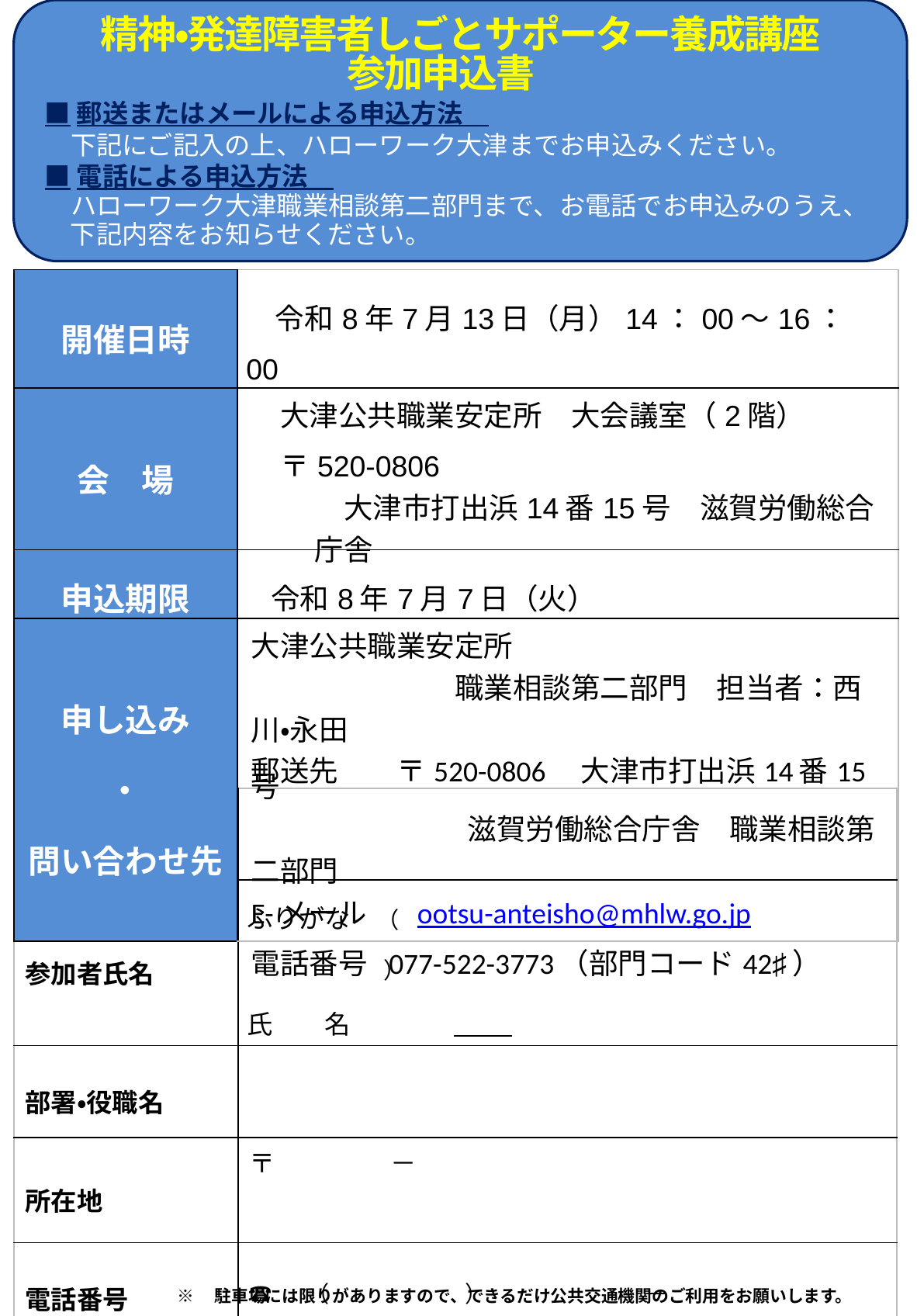

精神・発達障害者しごとサポーター養成講座
参加申込書
■郵送またはメールによる申込方法
　下記にご記入の上、ハローワーク大津までお申込みください。
■電話による申込方法
　ハローワーク大津職業相談第二部門まで、お電話でお申込みのうえ、
　下記内容をお知らせください。

| 開催日時 | 令和8年7月13日（月）14：00～16：00 |
| --- | --- |
| 会　場 | 大津公共職業安定所　大会議室（2階） 　〒520-0806　 　大津市打出浜14番15号　滋賀労働総合庁舎 |
| 申込期限 | 令和8年7月7日（火） |
| 申し込み ・ 問い合わせ先 | 大津公共職業安定所　 　　　　　　　職業相談第二部門　担当者：西川・永田 　　　　　　　　　　　　　 郵送先　　〒520-0806　大津市打出浜14番15号 　　　　　 　　滋賀労働総合庁舎　職業相談第二部門 E-メール 　ootsu-anteisho@mhlw.go.jp 電話番号 077-522-3773（部門コード42♯） |
| 所属機関名 |  |
| --- | --- |
| 参加者氏名 | ふりがな　（　　　　　　　　　　　　　　　　　　　　　　　　　　　） 氏　　名 |
| 部署・役職名 |  |
| 所在地 | 〒 　 　－ |
| 電話番号 | ☎ 　（　　　　　　）　　　　　　　－ |
※　駐車場には限りがありますので、できるだけ公共交通機関のご利用をお願いします。